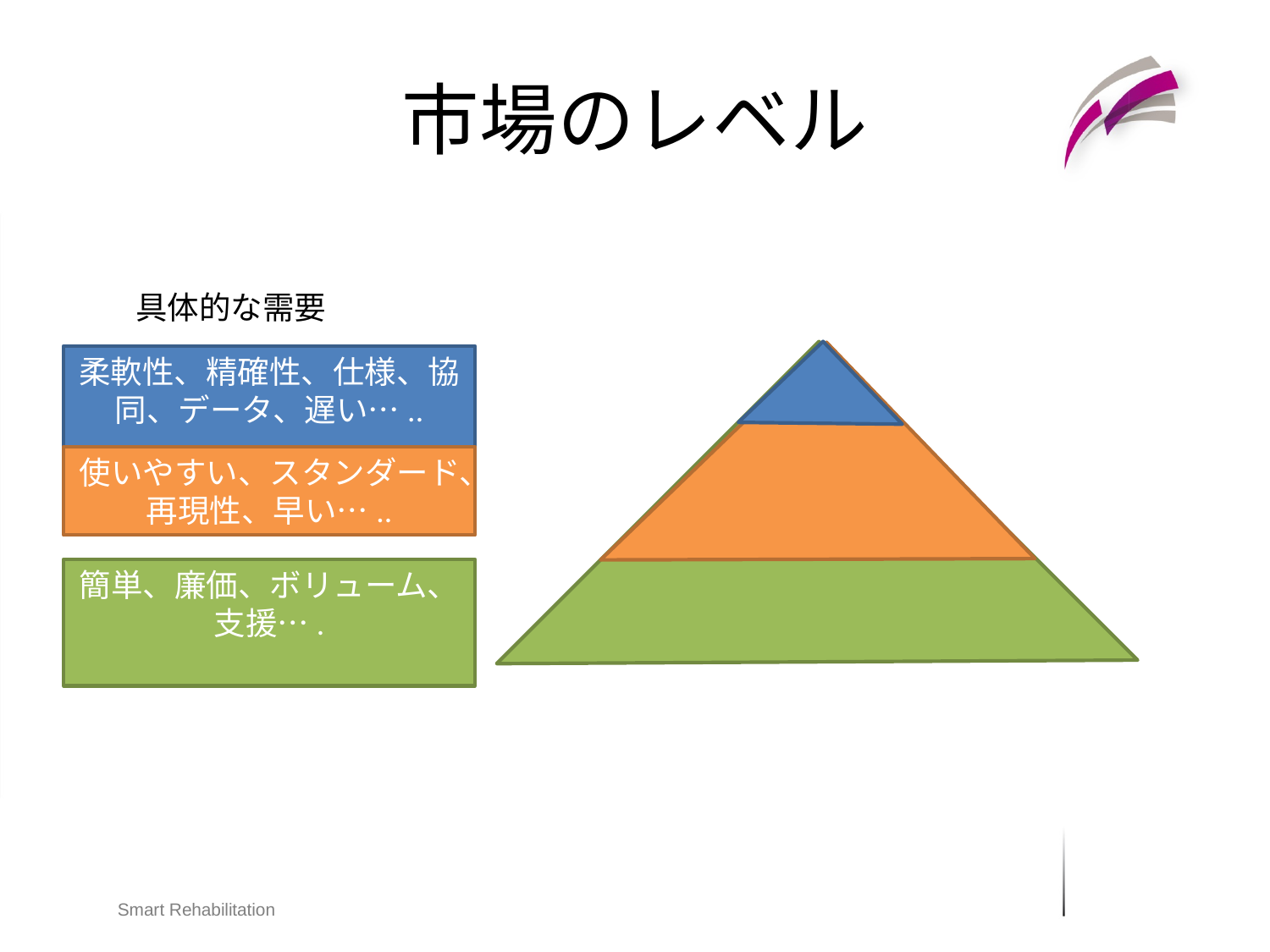

# 市場のレベル
具体的な需要
柔軟性、精確性、仕様、協同、データ、遅い…..

使いやすい、スタンダード、再現性、早い…..
簡単、廉価、ボリューム、支援….